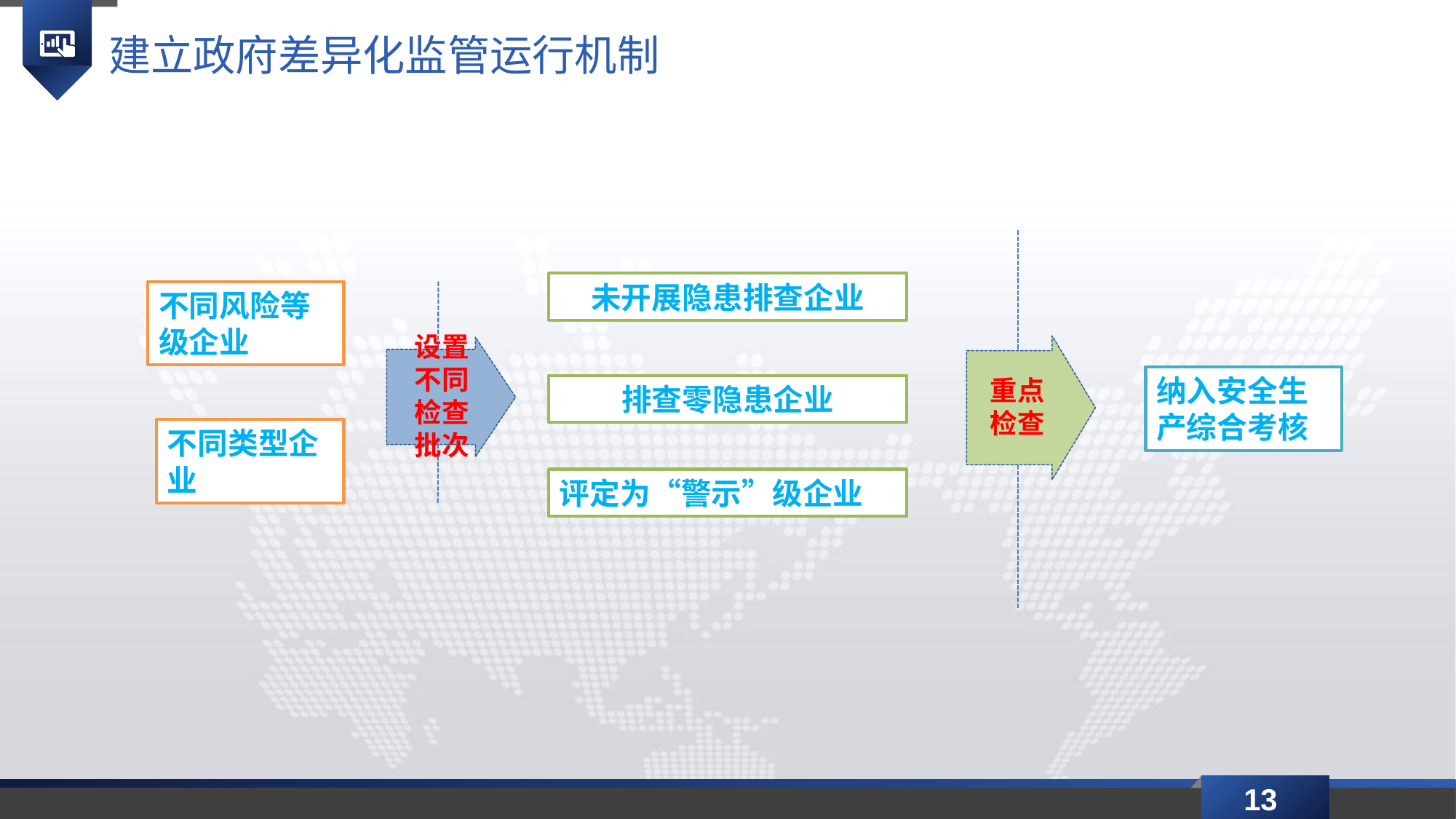

建立政府差异化监管运行机制

重点检查
未开展隐患排查企业
设置不同检查批次

不同风险等级企业
纳入安全生产综合考核
排查零隐患企业
不同类型企业
评定为“警示”级企业

13

延时符